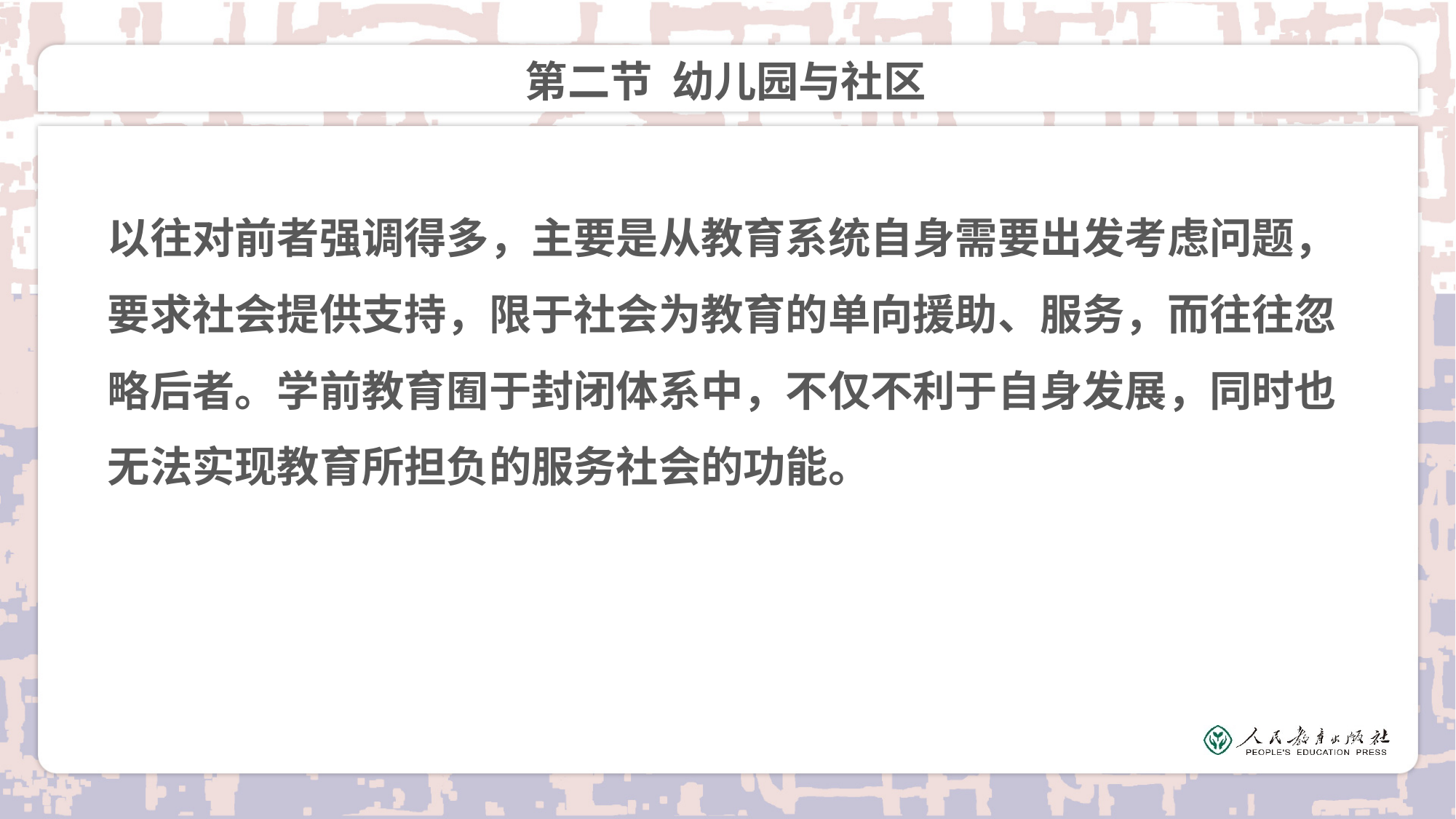

# 第二节  幼儿园与社区
以往对前者强调得多，主要是从教育系统自身需要出发考虑问题，要求社会提供支持，限于社会为教育的单向援助、服务，而往往忽略后者。学前教育囿于封闭体系中，不仅不利于自身发展，同时也无法实现教育所担负的服务社会的功能。